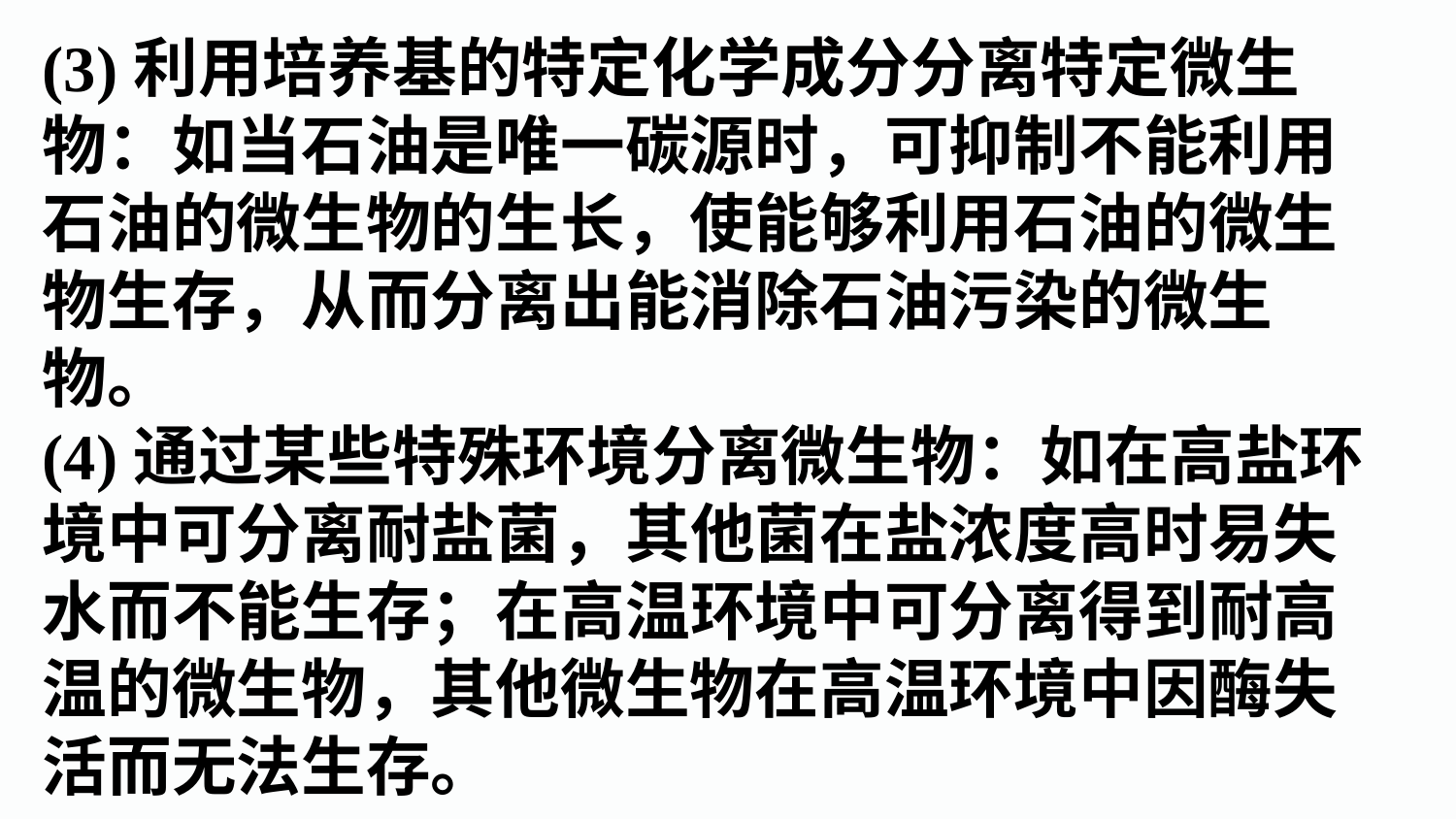

(3)利用培养基的特定化学成分分离特定微生物：如当石油是唯一碳源时，可抑制不能利用石油的微生物的生长，使能够利用石油的微生物生存，从而分离出能消除石油污染的微生物。
(4)通过某些特殊环境分离微生物：如在高盐环境中可分离耐盐菌，其他菌在盐浓度高时易失水而不能生存；在高温环境中可分离得到耐高温的微生物，其他微生物在高温环境中因酶失活而无法生存。